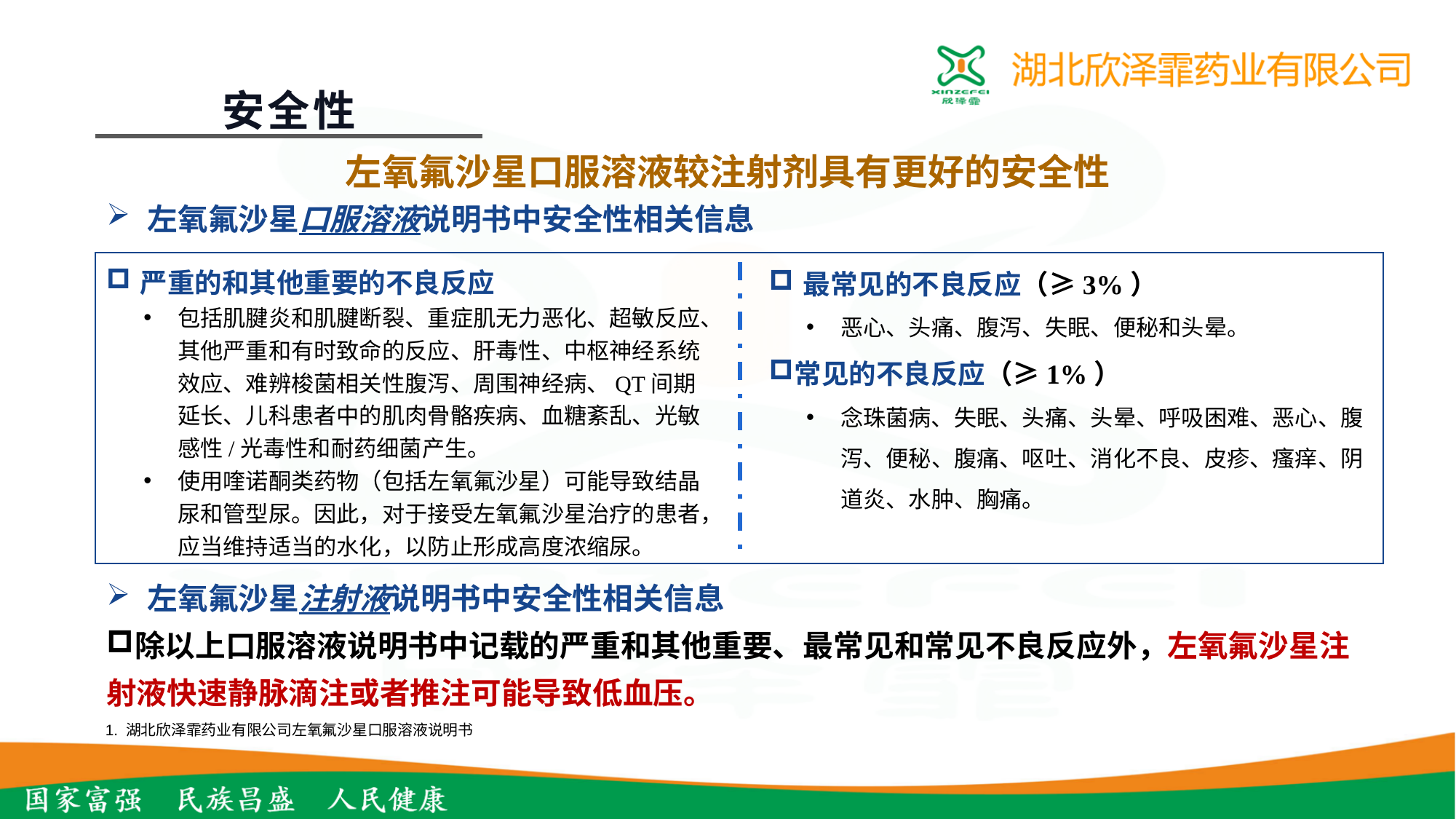

安全性
左氧氟沙星口服溶液较注射剂具有更好的安全性
左氧氟沙星口服溶液说明书中安全性相关信息
严重的和其他重要的不良反应
包括肌腱炎和肌腱断裂、重症肌无力恶化、超敏反应、其他严重和有时致命的反应、肝毒性、中枢神经系统效应、难辨梭菌相关性腹泻、周围神经病、QT间期延长、儿科患者中的肌肉骨骼疾病、血糖紊乱、光敏感性/光毒性和耐药细菌产生。
使用喹诺酮类药物（包括左氧氟沙星）可能导致结晶尿和管型尿。因此，对于接受左氧氟沙星治疗的患者，应当维持适当的水化，以防止形成高度浓缩尿。
最常见的不良反应（≥3%）
恶心、头痛、腹泻、失眠、便秘和头晕。
常见的不良反应（≥1%）
念珠菌病、失眠、头痛、头晕、呼吸困难、恶心、腹泻、便秘、腹痛、呕吐、消化不良、皮疹、瘙痒、阴道炎、水肿、胸痛。

左氧氟沙星注射液说明书中安全性相关信息
除以上口服溶液说明书中记载的严重和其他重要、最常见和常见不良反应外，左氧氟沙星注射液快速静脉滴注或者推注可能导致低血压。
1. 湖北欣泽霏药业有限公司左氧氟沙星口服溶液说明书